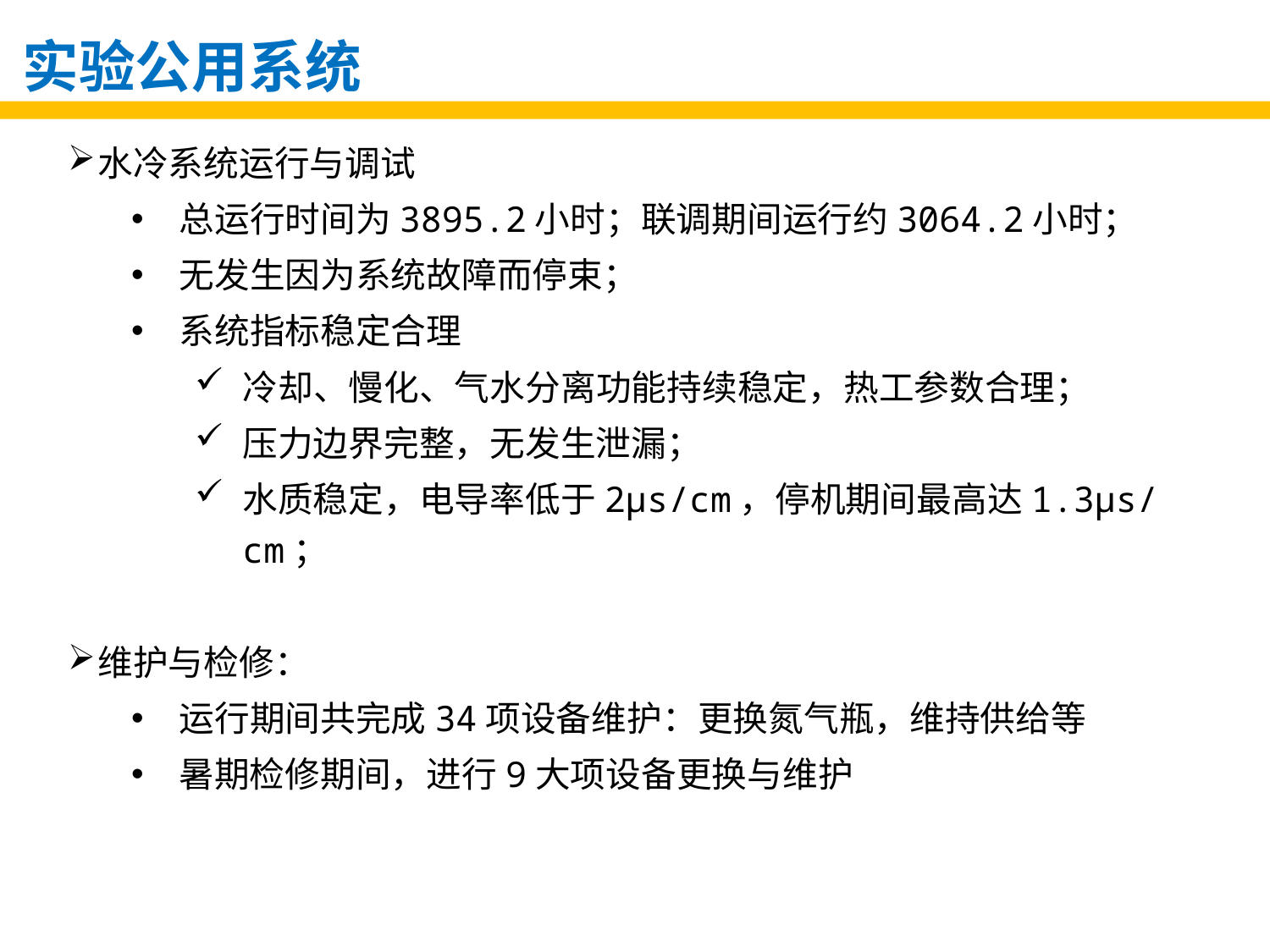

实验公用系统

水冷系统运行与调试
总运行时间为3895.2小时；联调期间运行约3064.2小时；
无发生因为系统故障而停束；
系统指标稳定合理
冷却、慢化、气水分离功能持续稳定，热工参数合理；
压力边界完整，无发生泄漏；
水质稳定，电导率低于2μs/cm，停机期间最高达1.3μs/cm；

维护与检修：
运行期间共完成34项设备维护：更换氮气瓶，维持供给等
暑期检修期间，进行9大项设备更换与维护